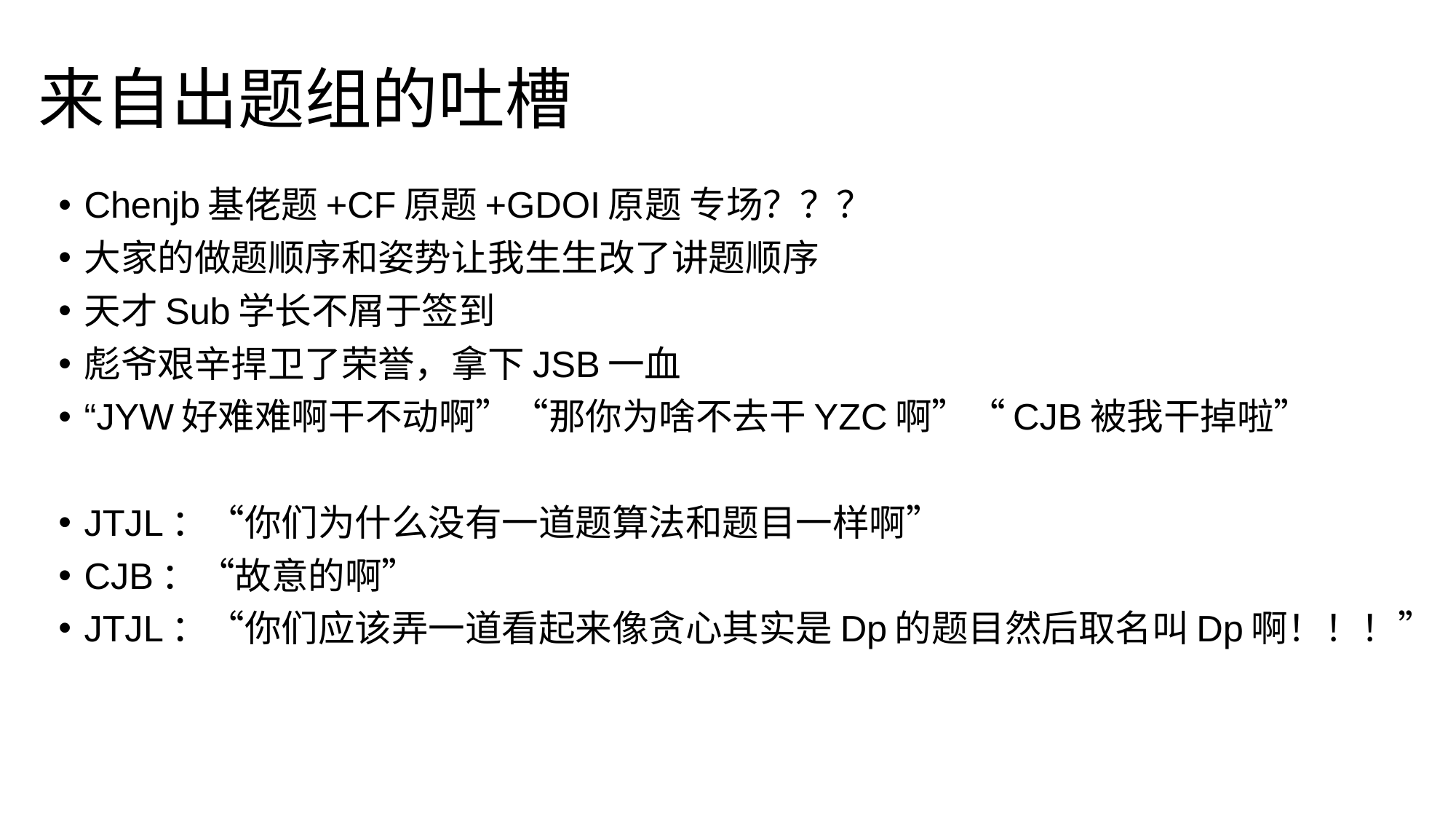

# 来自出题组的吐槽
Chenjb基佬题+CF原题+GDOI原题 专场？？？
大家的做题顺序和姿势让我生生改了讲题顺序
天才Sub学长不屑于签到
彪爷艰辛捍卫了荣誉，拿下JSB一血
“JYW好难难啊干不动啊”“那你为啥不去干YZC啊”“CJB被我干掉啦”

JTJL：“你们为什么没有一道题算法和题目一样啊”
CJB：“故意的啊”
JTJL：“你们应该弄一道看起来像贪心其实是Dp的题目然后取名叫Dp啊！！！”